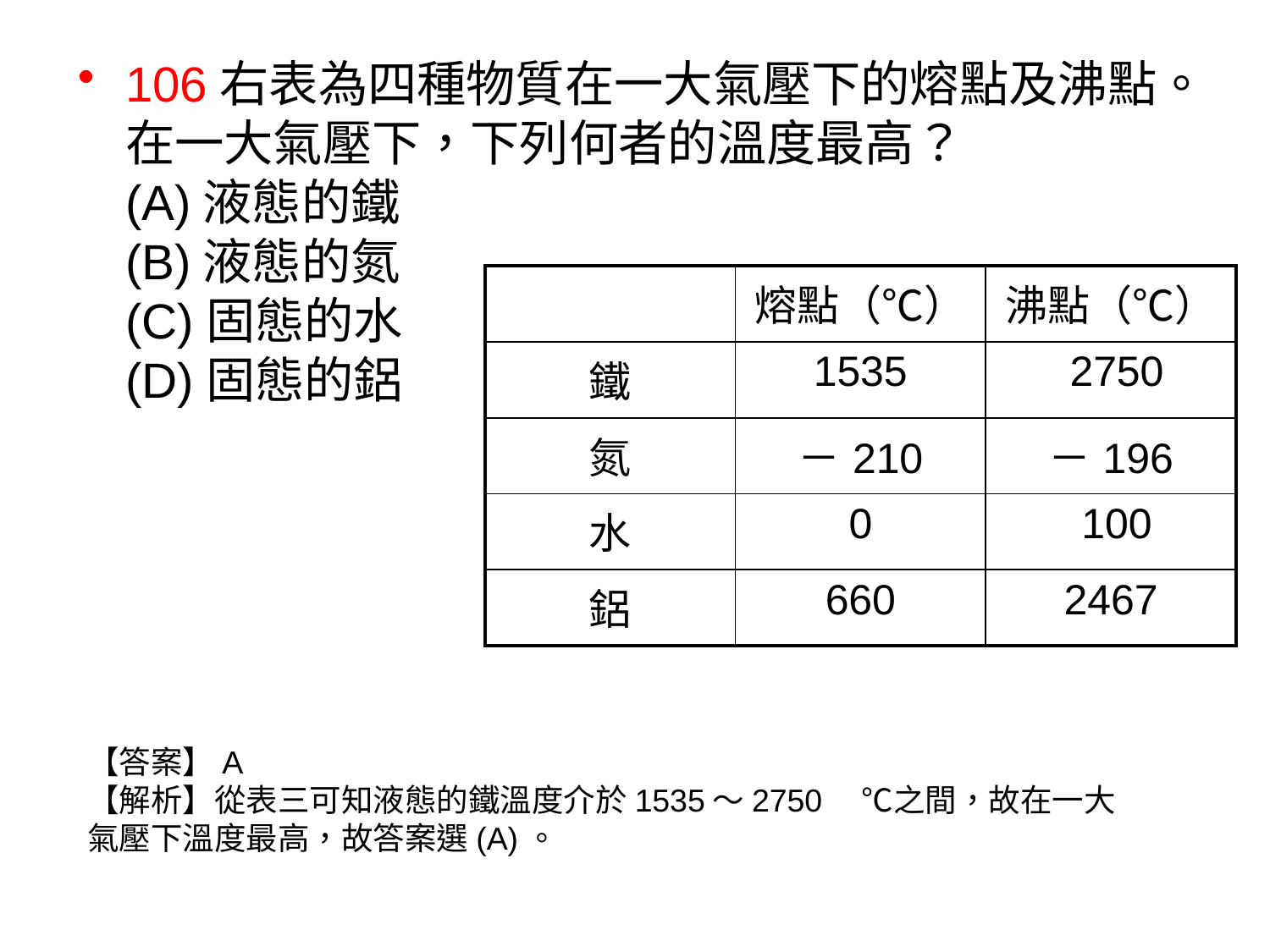

106右表為四種物質在一大氣壓下的熔點及沸點。在一大氣壓下，下列何者的溫度最高？
(A)液態的鐵　　
(B)液態的氮
(C)固態的水　　
(D)固態的鋁
|  | 熔點（℃） | 沸點（℃） |
| --- | --- | --- |
| 鐵 | 1535 | 2750 |
| 氮 | －210 | －196 |
| 水 | 0 | 100 |
| 鋁 | 660 | 2467 |
【答案】A
【解析】從表三可知液態的鐵溫度介於1535～2750　℃之間，故在一大氣壓下溫度最高，故答案選(A)。